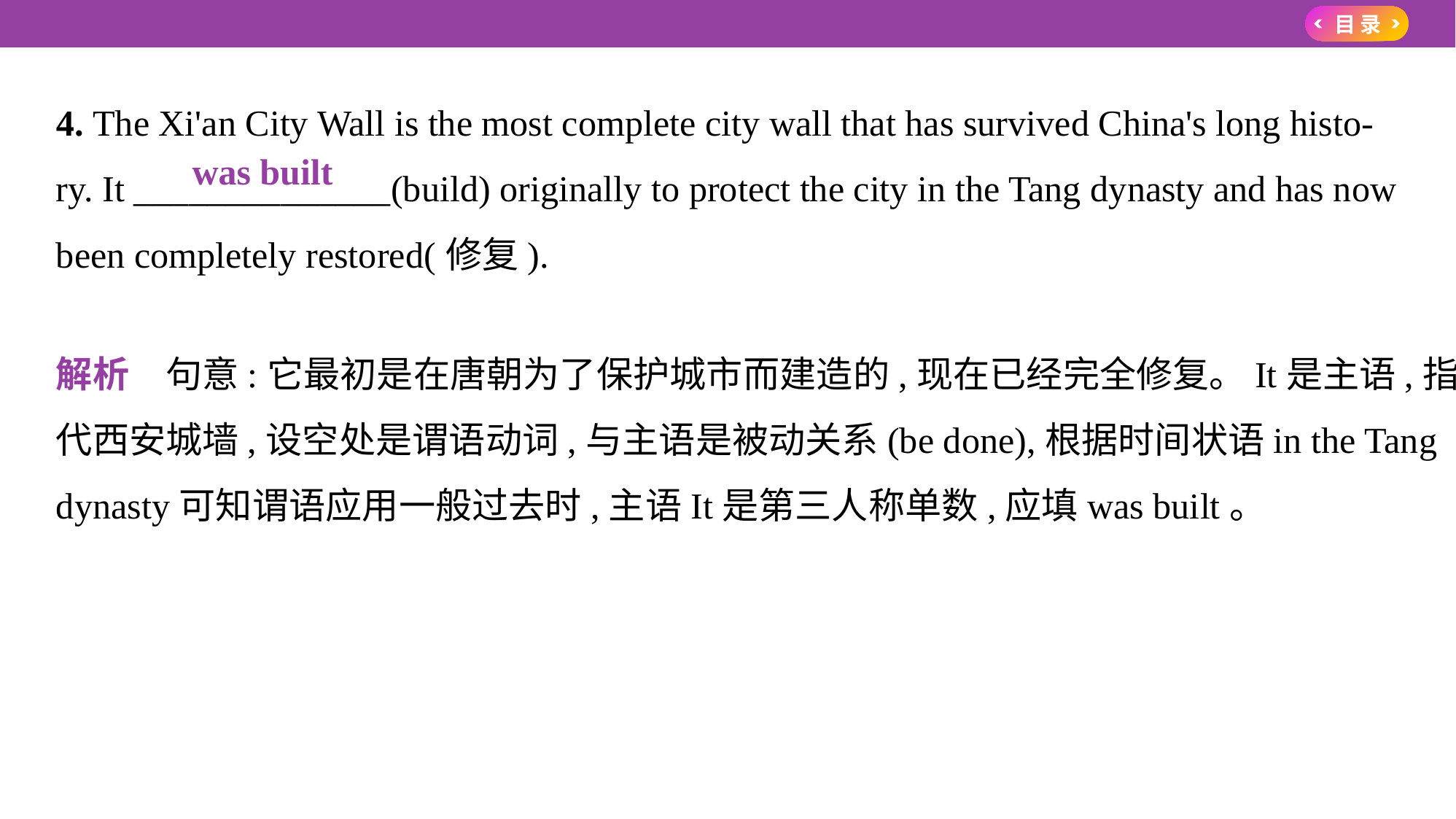

4. The Xi'an City Wall is the most complete city wall that has survived China's long histo-
ry. It ______________(build) originally to protect the city in the Tang dynasty and has now
been completely restored(修复).

解析　句意:它最初是在唐朝为了保护城市而建造的,现在已经完全修复。It是主语,指
代西安城墙,设空处是谓语动词,与主语是被动关系(be done),根据时间状语in the Tang
dynasty可知谓语应用一般过去时,主语It是第三人称单数,应填was built。
　was built